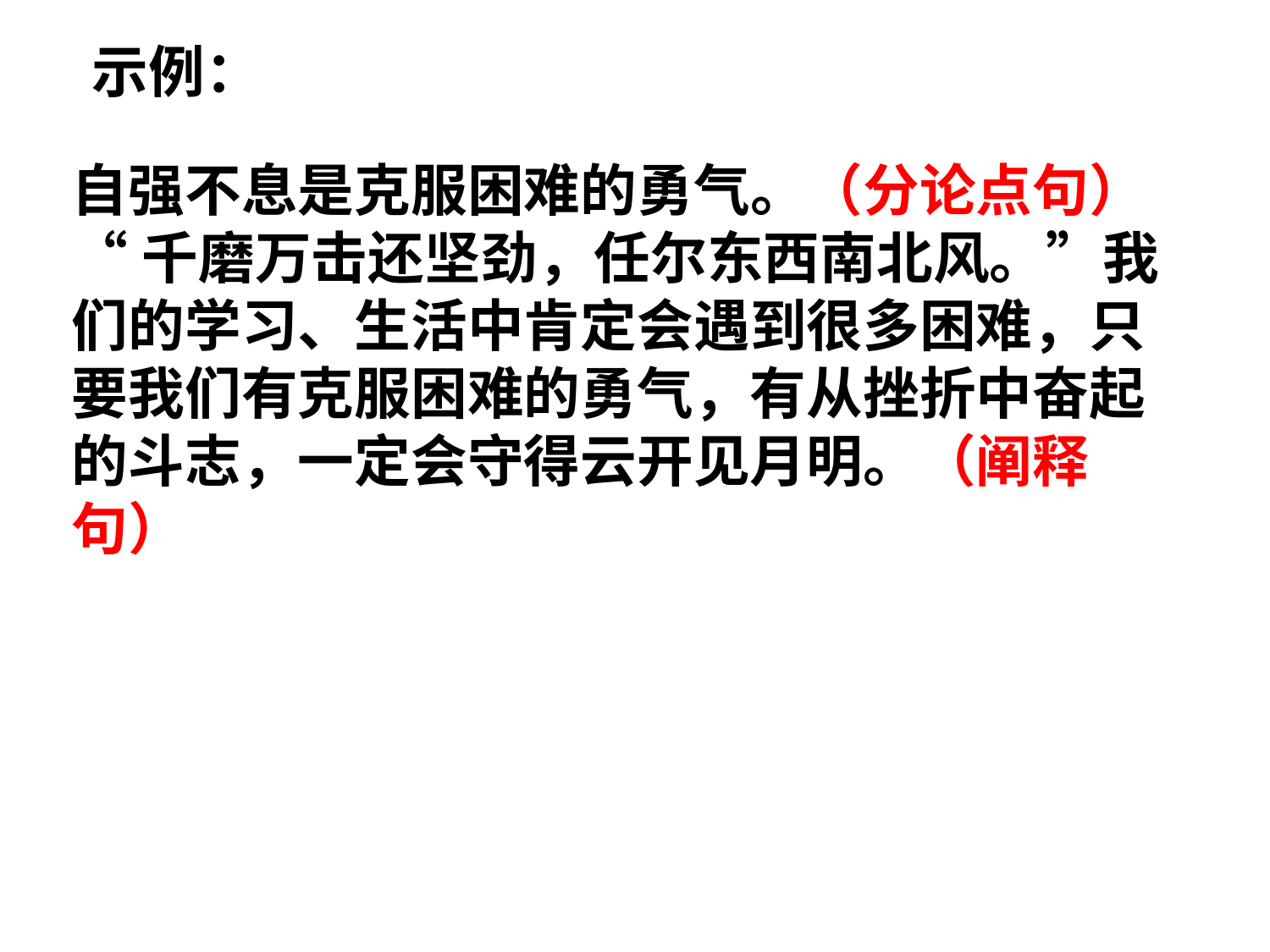

示例：
自强不息是克服困难的勇气。（分论点句）
“千磨万击还坚劲，任尔东西南北风。”我们的学习、生活中肯定会遇到很多困难，只要我们有克服困难的勇气，有从挫折中奋起的斗志，一定会守得云开见月明。（阐释句）